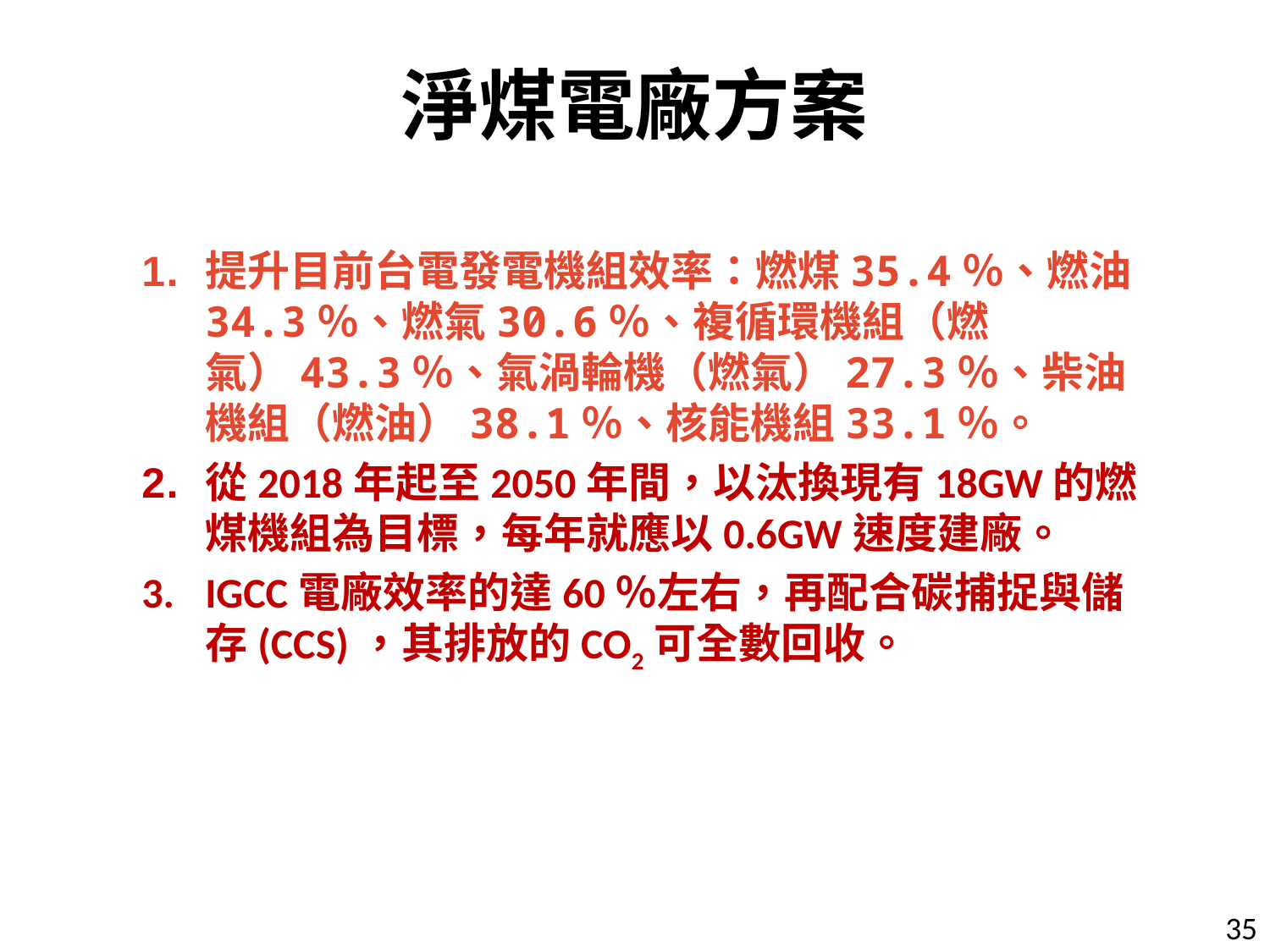

# 淨煤電廠方案
提升目前台電發電機組效率：燃煤35.4％、燃油34.3％、燃氣30.6％、複循環機組（燃氣）43.3％、氣渦輪機（燃氣）27.3％、柴油機組（燃油）38.1％、核能機組33.1％。
從2018年起至2050年間，以汰換現有18GW的燃煤機組為目標，每年就應以0.6GW速度建廠。
IGCC電廠效率的達60％左右，再配合碳捕捉與儲存(CCS)，其排放的CO2可全數回收。

35